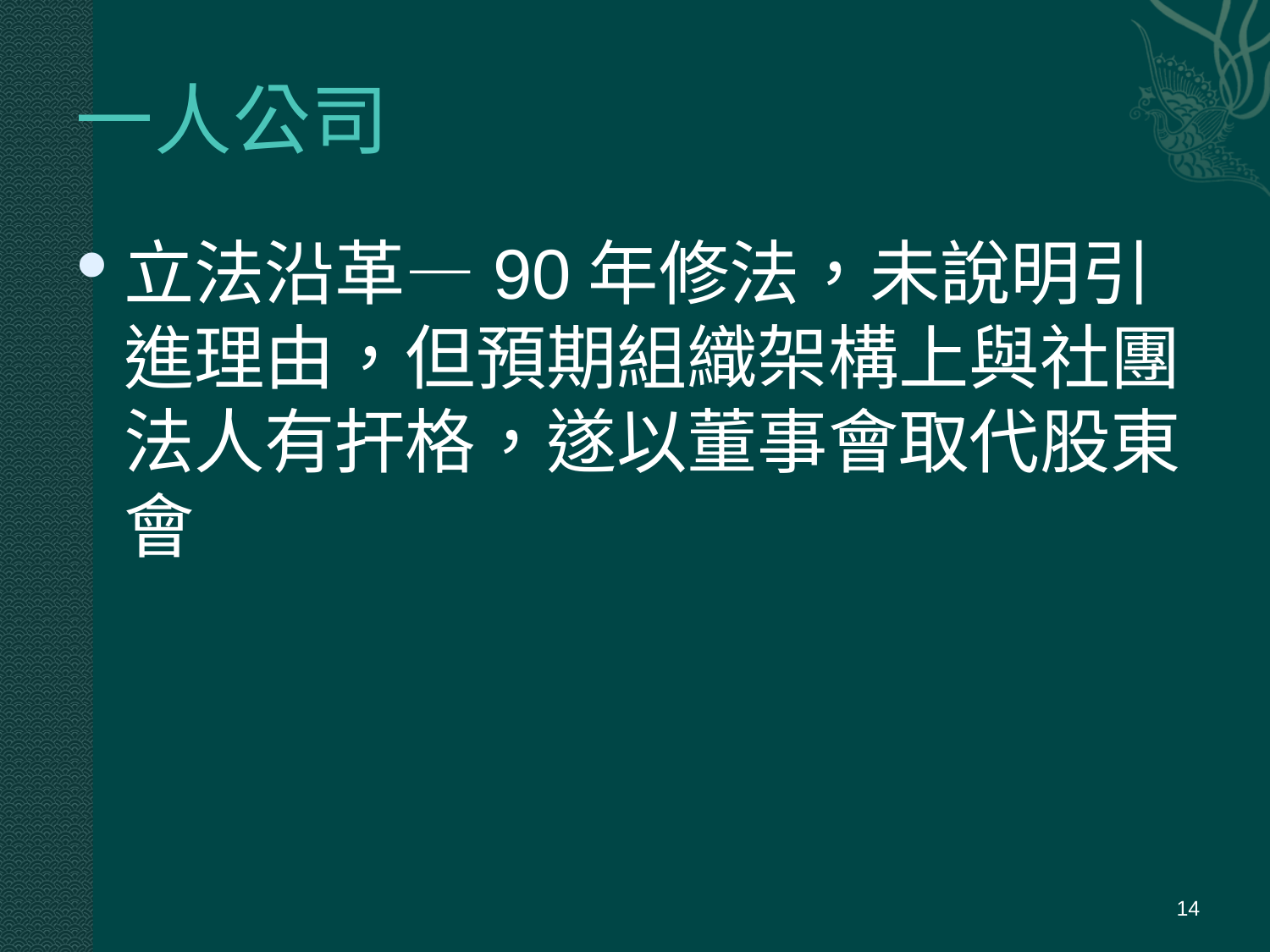

# 一人公司
立法沿革—90年修法，未說明引進理由，但預期組織架構上與社團法人有扞格，遂以董事會取代股東會
14